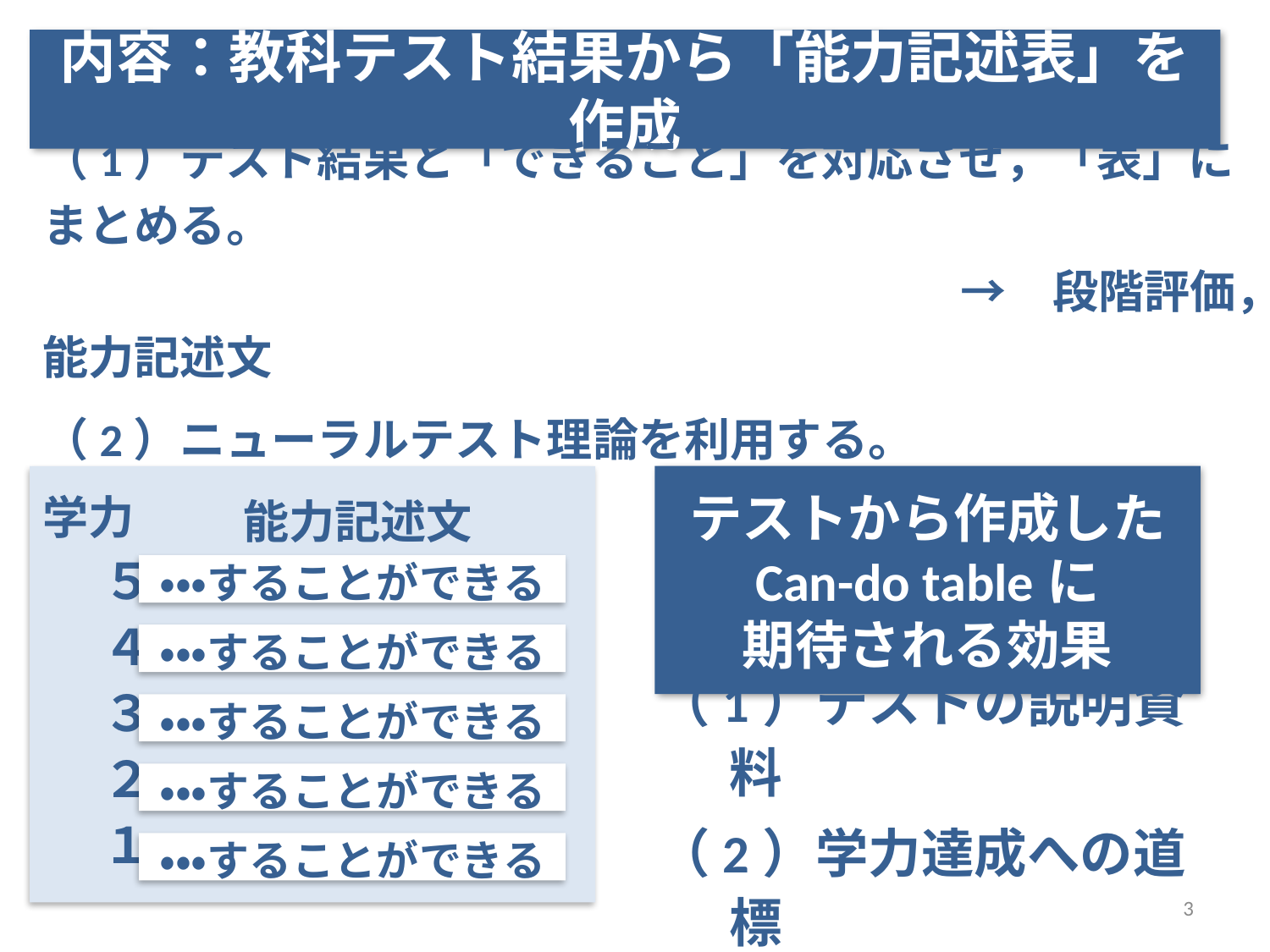

# 内容：教科テスト結果から「能力記述表」を作成
（1）テスト結果と「できること」を対応させ，「表」にまとめる。
　　　　　　　　　　　　　　　　　　　　→　段階評価，能力記述文
（2）ニューラルテスト理論を利用する。

テストから作成した
Can-do tableに
期待される効果
学力
　 ５
　 ４
　 ３
　 ２
　 １
能力記述文
・・・することができる
・・・することができる
・・・することができる
・・・することができる
・・・することができる
（1）テストの説明資料
（2）学力達成への道標
3